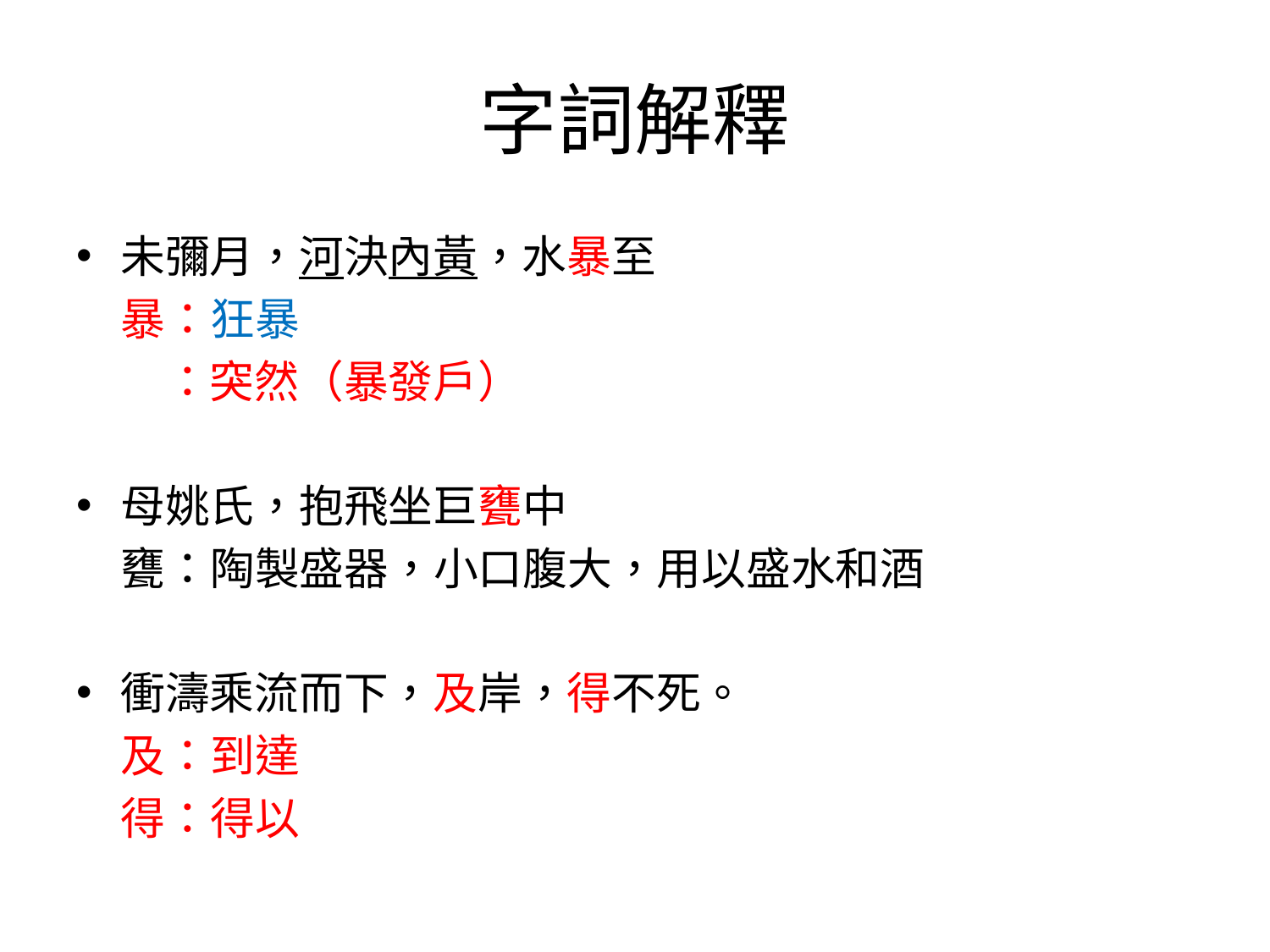

# 字詞解釋
未彌月，河決內黃，水暴至
　暴：狂暴
	　：突然（暴發戶）

母姚氏，抱飛坐巨甕中
　甕：陶製盛器，小口腹大，用以盛水和酒

衝濤乘流而下，及岸，得不死。
　及：到達
　得：得以